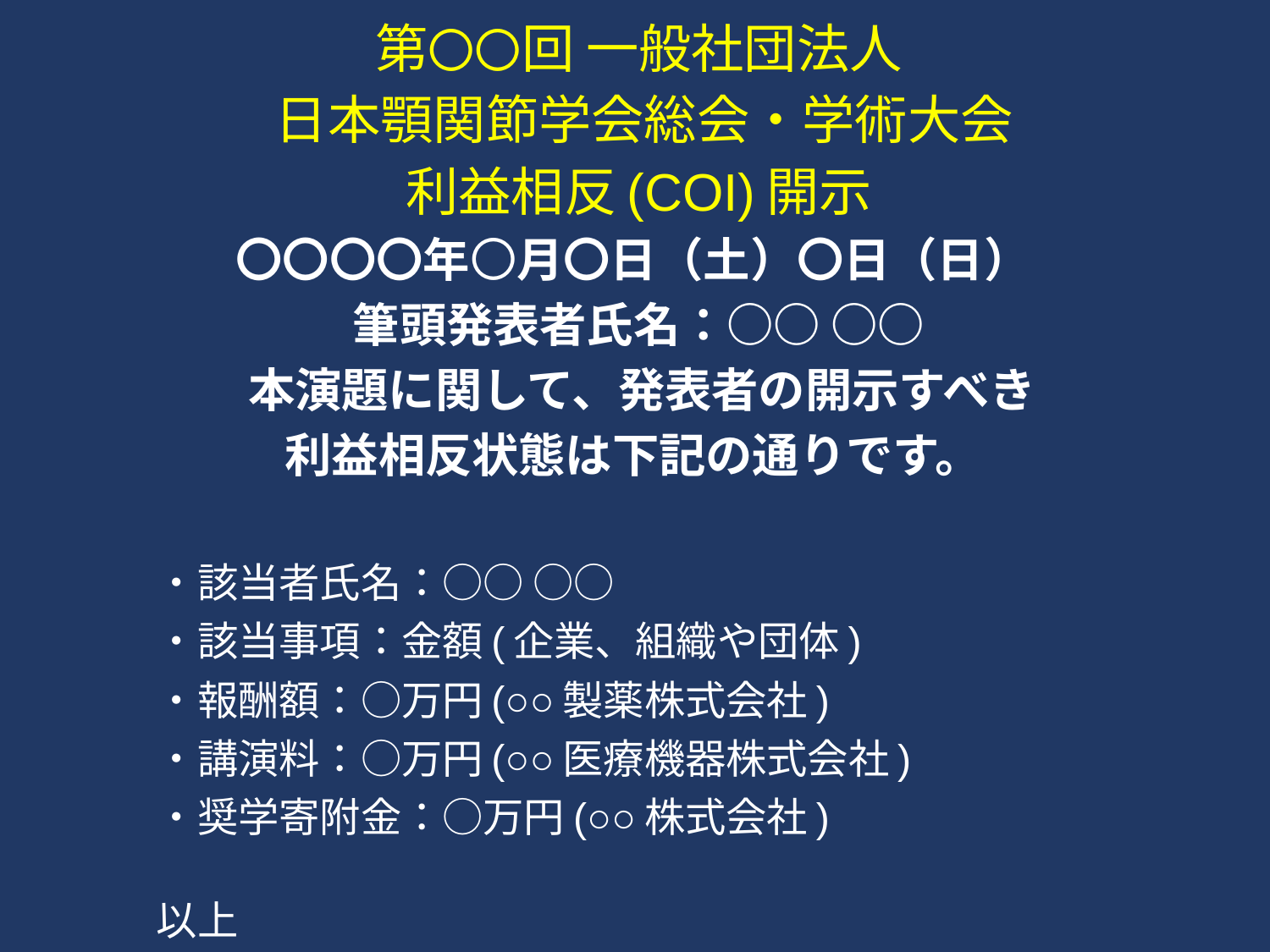

第〇〇回 一般社団法人
 日本顎関節学会総会・学術大会
利益相反(COI)開示
〇〇〇〇年〇月〇日（土）〇日（日）
筆頭発表者氏名：○○ ○○
 本演題に関して、発表者の開示すべき
利益相反状態は下記の通りです。

　　　・該当者氏名：○○ ○○
　　　・該当事項：金額(企業、組織や団体)
　　　・報酬額：○万円(○○製薬株式会社)
　　　・講演料：○万円(○○医療機器株式会社)
　　　・奨学寄附金：○万円(○○株式会社)
　　　　　　　　　　　　　　　　　　　　　　　　　　　　　　　　以上